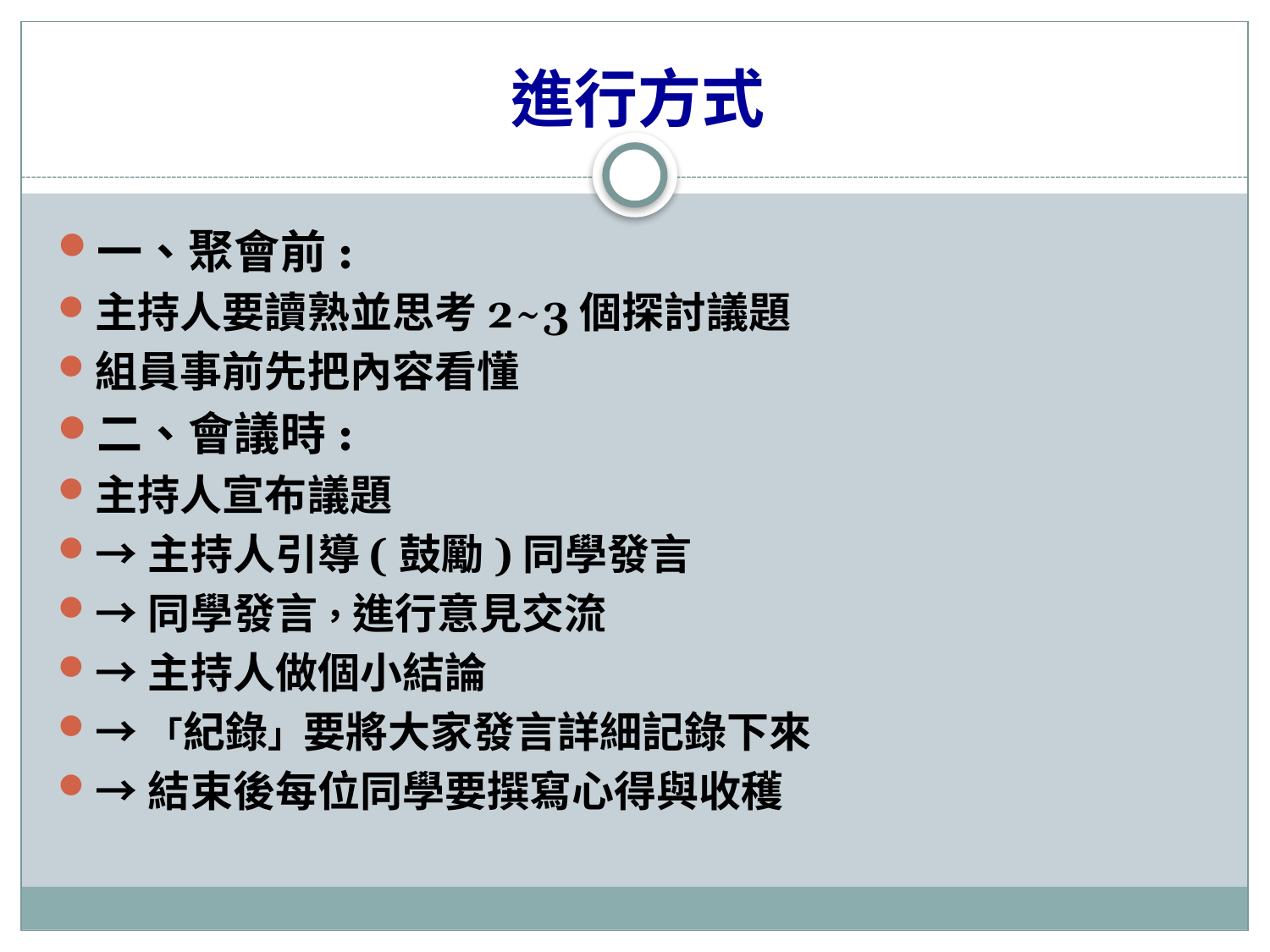

# 進行方式
一、聚會前:
主持人要讀熟並思考2~3個探討議題
組員事前先把內容看懂
二、會議時:
主持人宣布議題
→主持人引導(鼓勵)同學發言
→同學發言，進行意見交流
→主持人做個小結論
→「紀錄」要將大家發言詳細記錄下來
→結束後每位同學要撰寫心得與收穫